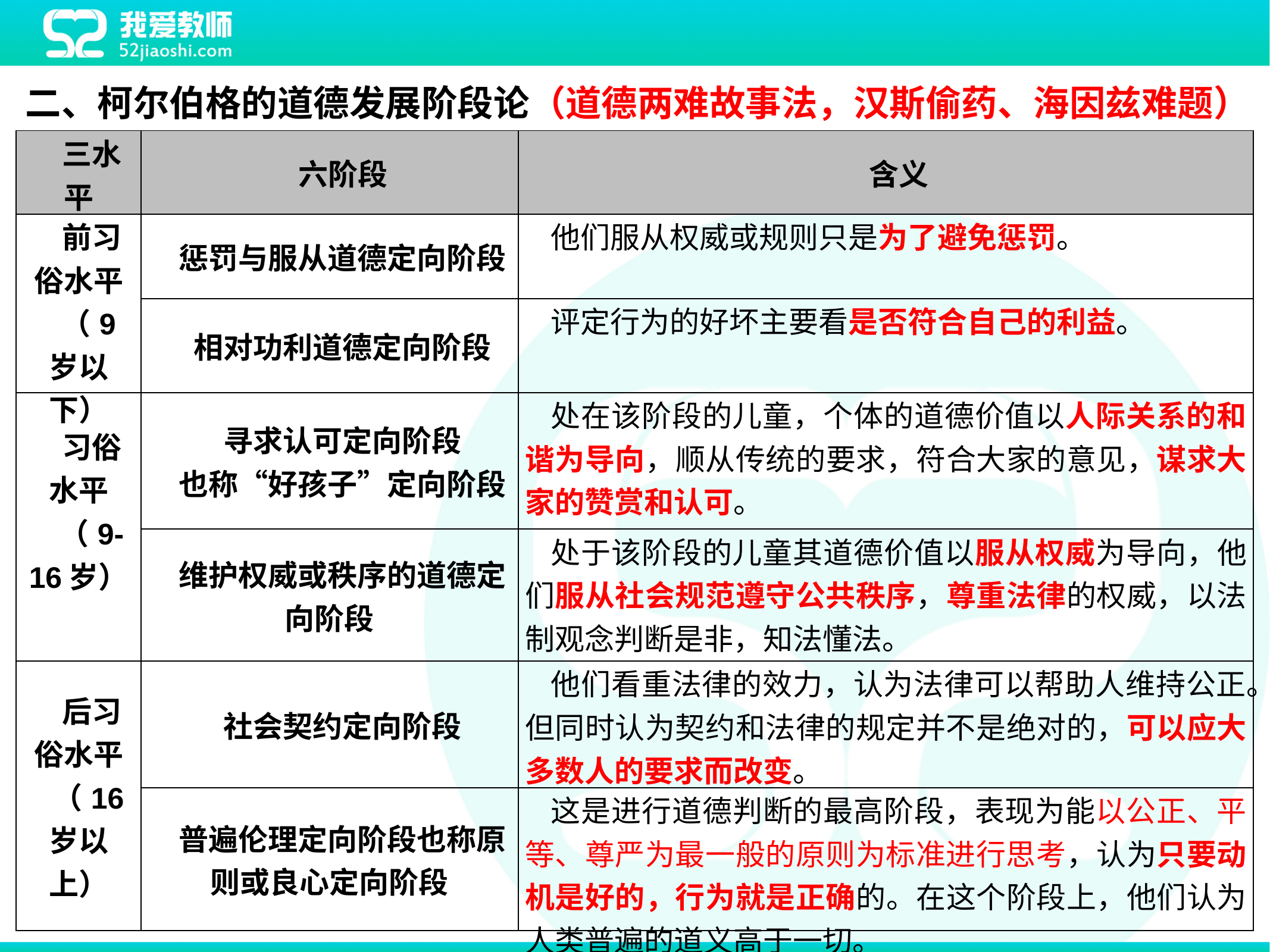

二、柯尔伯格的道德发展阶段论（道德两难故事法，汉斯偷药、海因兹难题）
| 三水平 | 六阶段 | 含义 |
| --- | --- | --- |
| 前习俗水平 （9岁以下） | 惩罚与服从道德定向阶段 | 他们服从权威或规则只是为了避免惩罚。 |
|  | 相对功利道德定向阶段 | 评定行为的好坏主要看是否符合自己的利益。 |
| 习俗水平 （9-16岁） | 寻求认可定向阶段 也称“好孩子”定向阶段 | 处在该阶段的儿童，个体的道德价值以人际关系的和谐为导向，顺从传统的要求，符合大家的意见，谋求大家的赞赏和认可。 |
|  | 维护权威或秩序的道德定向阶段 | 处于该阶段的儿童其道德价值以服从权威为导向，他们服从社会规范遵守公共秩序，尊重法律的权威，以法制观念判断是非，知法懂法。 |
| 后习俗水平 （16岁以上） | 社会契约定向阶段 | 他们看重法律的效力，认为法律可以帮助人维持公正。但同时认为契约和法律的规定并不是绝对的，可以应大多数人的要求而改变。 |
|  | 普遍伦理定向阶段也称原则或良心定向阶段 | 这是进行道德判断的最高阶段，表现为能以公正、平等、尊严为最一般的原则为标准进行思考，认为只要动机是好的，行为就是正确的。在这个阶段上，他们认为人类普遍的道义高于一切。 |